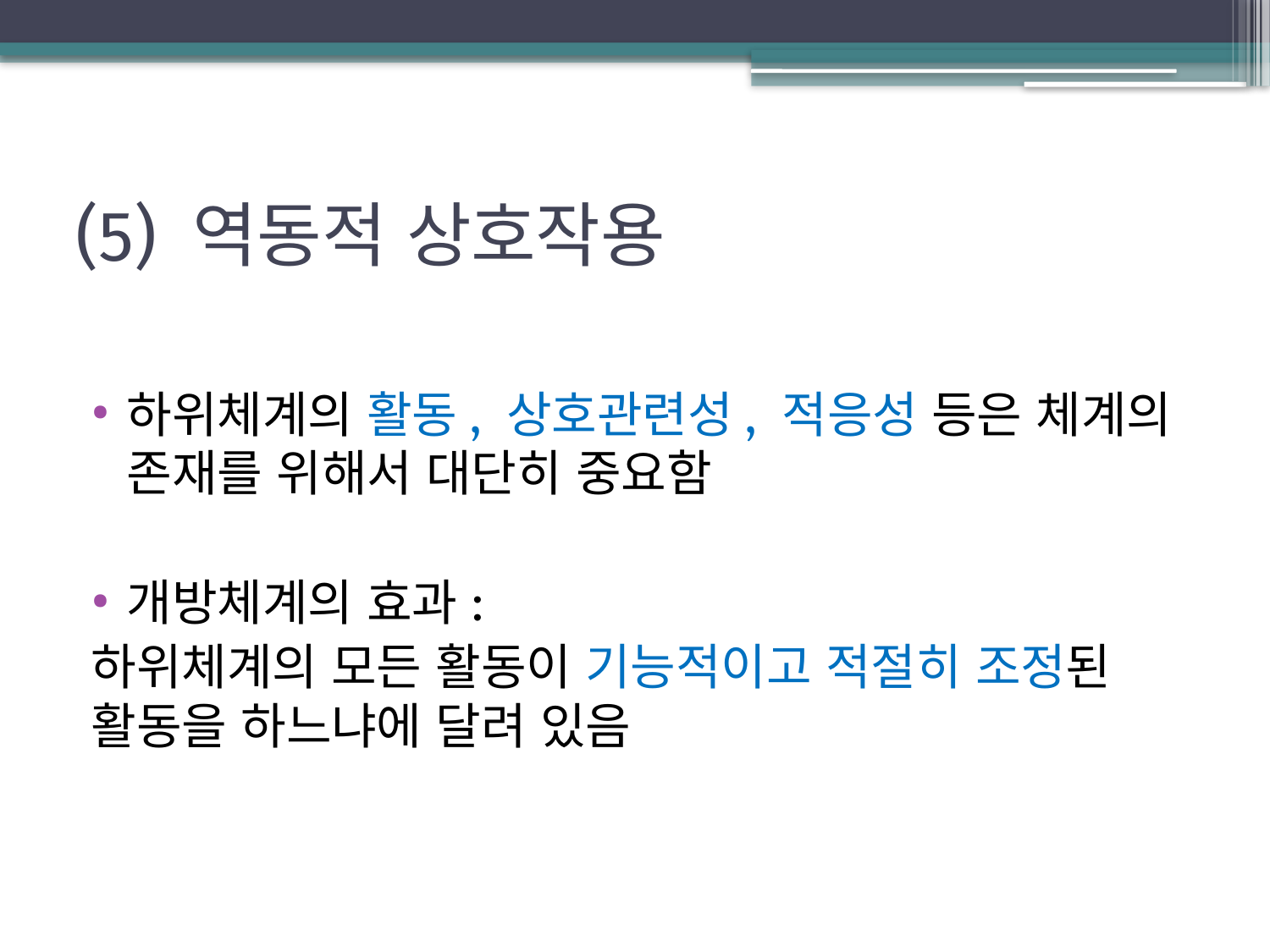

# (5) 역동적 상호작용

하위체계의 활동, 상호관련성, 적응성 등은 체계의 존재를 위해서 대단히 중요함

개방체계의 효과:
하위체계의 모든 활동이 기능적이고 적절히 조정된 활동을 하느냐에 달려 있음